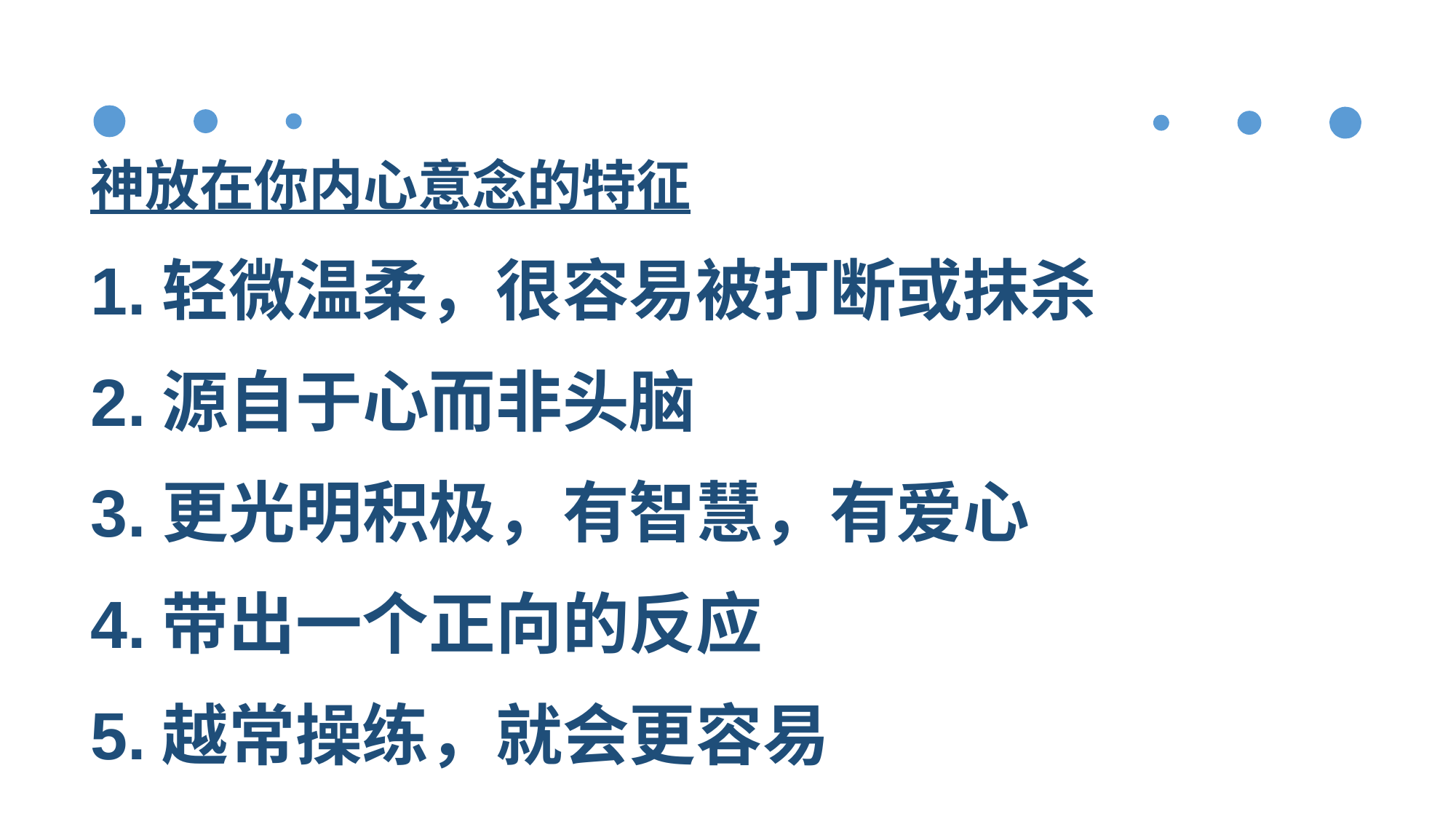

神放在你内心意念的特征
1.轻微温柔，很容易被打断或抹杀
2.源自于心而非头脑
3.更光明积极，有智慧，有爱心
4.带出一个正向的反应
5.越常操练，就会更容易